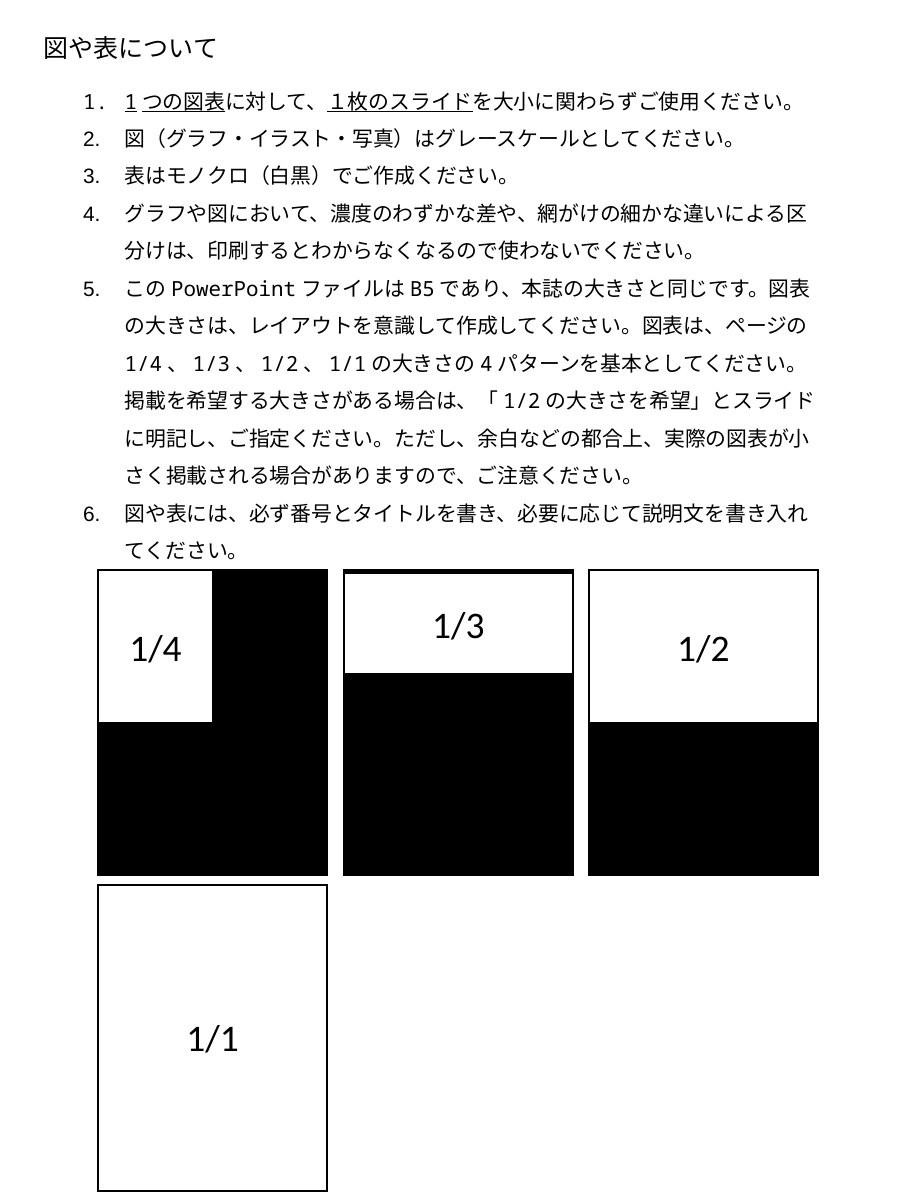

# 図や表について
1つの図表に対して、１枚のスライドを大小に関わらずご使用ください。
図（グラフ・イラスト・写真）はグレースケールとしてください。
表はモノクロ（白黒）でご作成ください。
グラフや図において、濃度のわずかな差や、網がけの細かな違いによる区分けは、印刷するとわからなくなるので使わないでください。
このPowerPointファイルはB5であり、本誌の大きさと同じです。図表の大きさは、レイアウトを意識して作成してください。図表は、ページの1/4、1/3、1/2、1/1の大きさの4パターンを基本としてください。掲載を希望する大きさがある場合は、「1/2の大きさを希望」とスライドに明記し、ご指定ください。ただし、余白などの都合上、実際の図表が小さく掲載される場合がありますので、ご注意ください。
図や表には、必ず番号とタイトルを書き、必要に応じて説明文を書き入れてください。

1/3
1/4
1/2

1/1